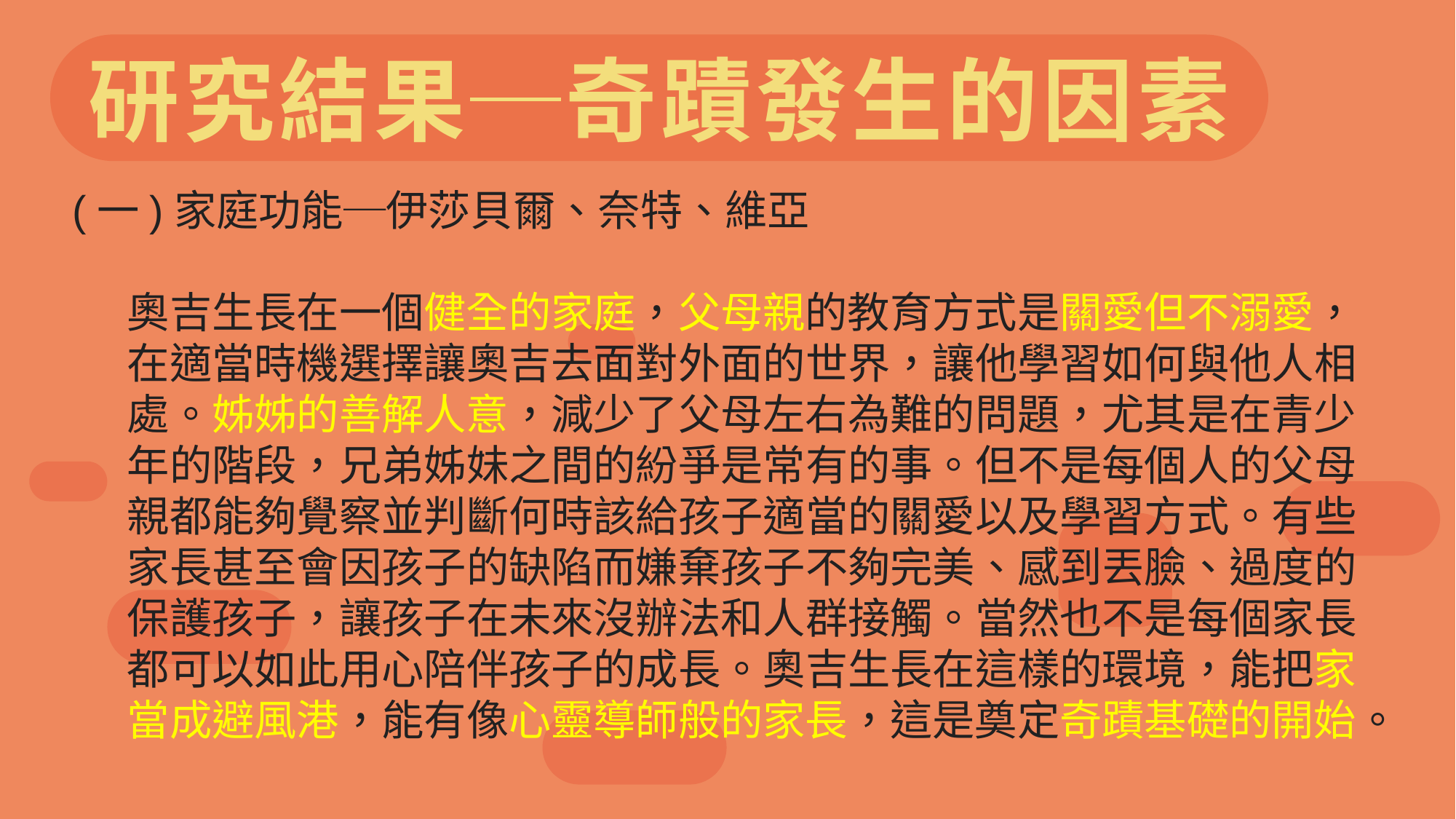

研究結果─奇蹟發生的因素
(一)家庭功能─伊莎貝爾、奈特、維亞

奧吉生長在一個健全的家庭，父母親的教育方式是關愛但不溺愛，在適當時機選擇讓奧吉去面對外面的世界，讓他學習如何與他人相處。姊姊的善解人意，減少了父母左右為難的問題，尤其是在青少年的階段，兄弟姊妹之間的紛爭是常有的事。但不是每個人的父母親都能夠覺察並判斷何時該給孩子適當的關愛以及學習方式。有些家長甚至會因孩子的缺陷而嫌棄孩子不夠完美、感到丟臉、過度的保護孩子，讓孩子在未來沒辦法和人群接觸。當然也不是每個家長都可以如此用心陪伴孩子的成長。奧吉生長在這樣的環境，能把家當成避風港，能有像心靈導師般的家長，這是奠定奇蹟基礎的開始。